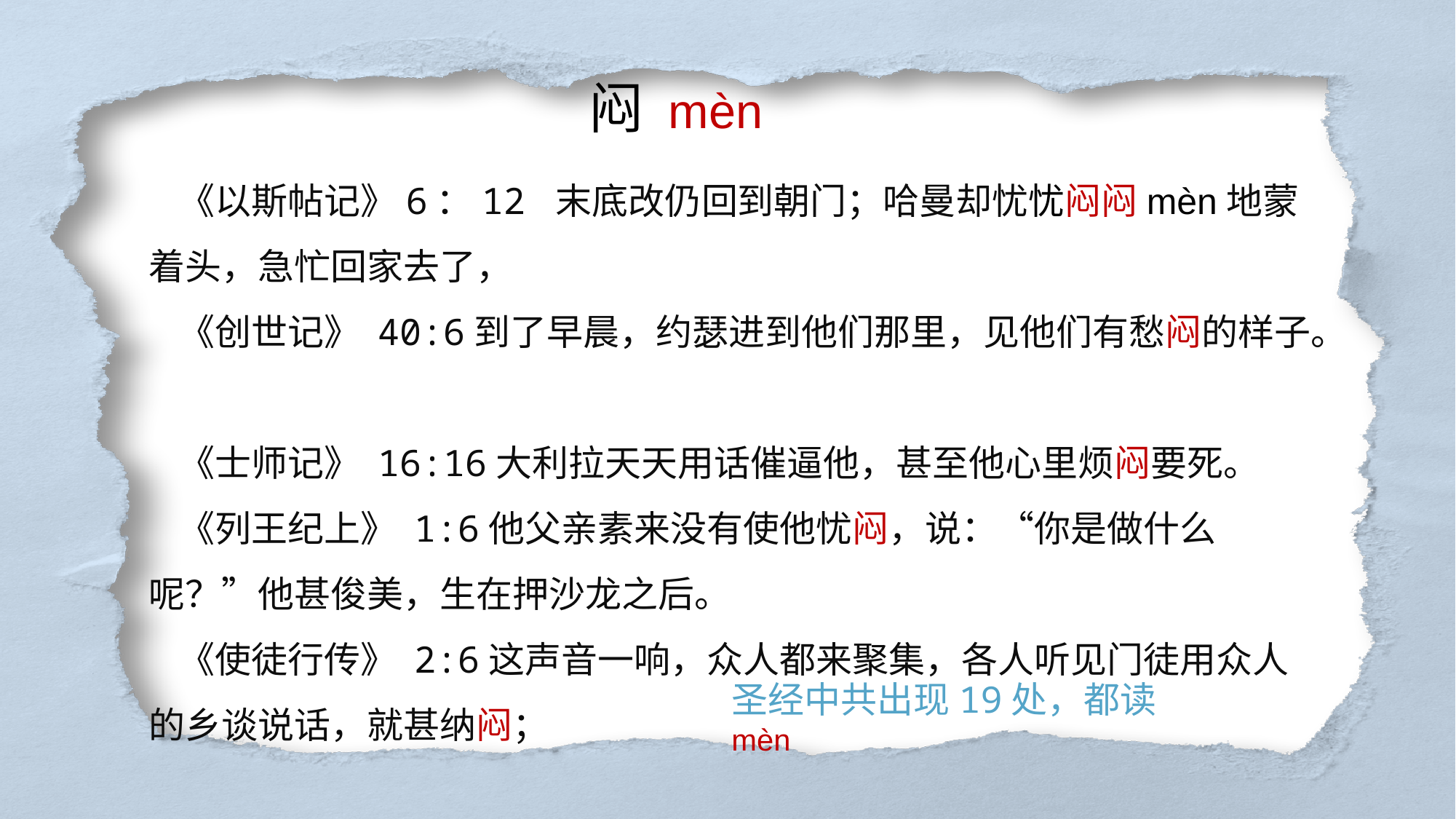

闷 mèn

《以斯帖记》6：12 末底改仍回到朝门；哈曼却忧忧闷闷mèn地蒙着头，急忙回家去了，
《创世记》 40:6到了早晨，约瑟进到他们那里，见他们有愁闷的样子。
《士师记》 16:16大利拉天天用话催逼他，甚至他心里烦闷要死。
《列王纪上》 1:6他父亲素来没有使他忧闷，说：“你是做什么呢？”他甚俊美，生在押沙龙之后。
《使徒行传》 2:6这声音一响，众人都来聚集，各人听见门徒用众人的乡谈说话，就甚纳闷；

圣经中共出现19处，都读mèn